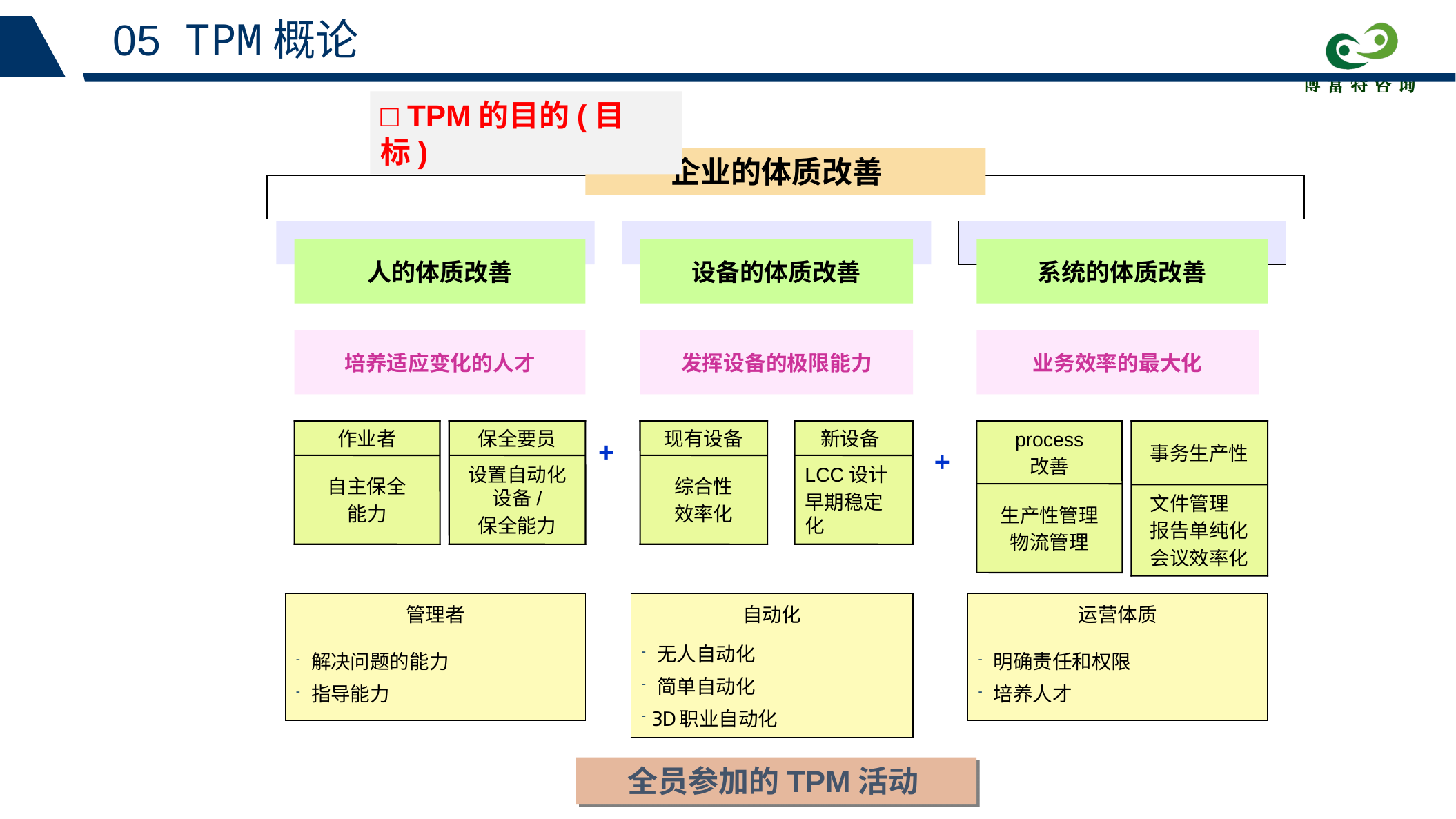

05  TPM概论

□ TPM的目的(目标)
        企业的体质改善

人的体质改善
设备的体质改善
系统的体质改善
培养适应变化的人才
发挥设备的极限能力
业务效率的最大化
作业者

保全要员

现有设备

  新设备

process
改善

事务生产性

+
+
自主保全
能力

设置自动化设备/
保全能力

综合性
效率化

LCC设计
早期稳定化

生产性管理
物流管理

文件管理
报告单纯化
会议效率化

| 管理者 |
| --- |
| 解决问题的能力 指导能力 |
| 自动化 |
| --- |
| 无人自动化 简单自动化 3D职业自动化 |
| 运营体质 |
| --- |
| 明确责任和权限 培养人才 |
    全员参加的TPM活动